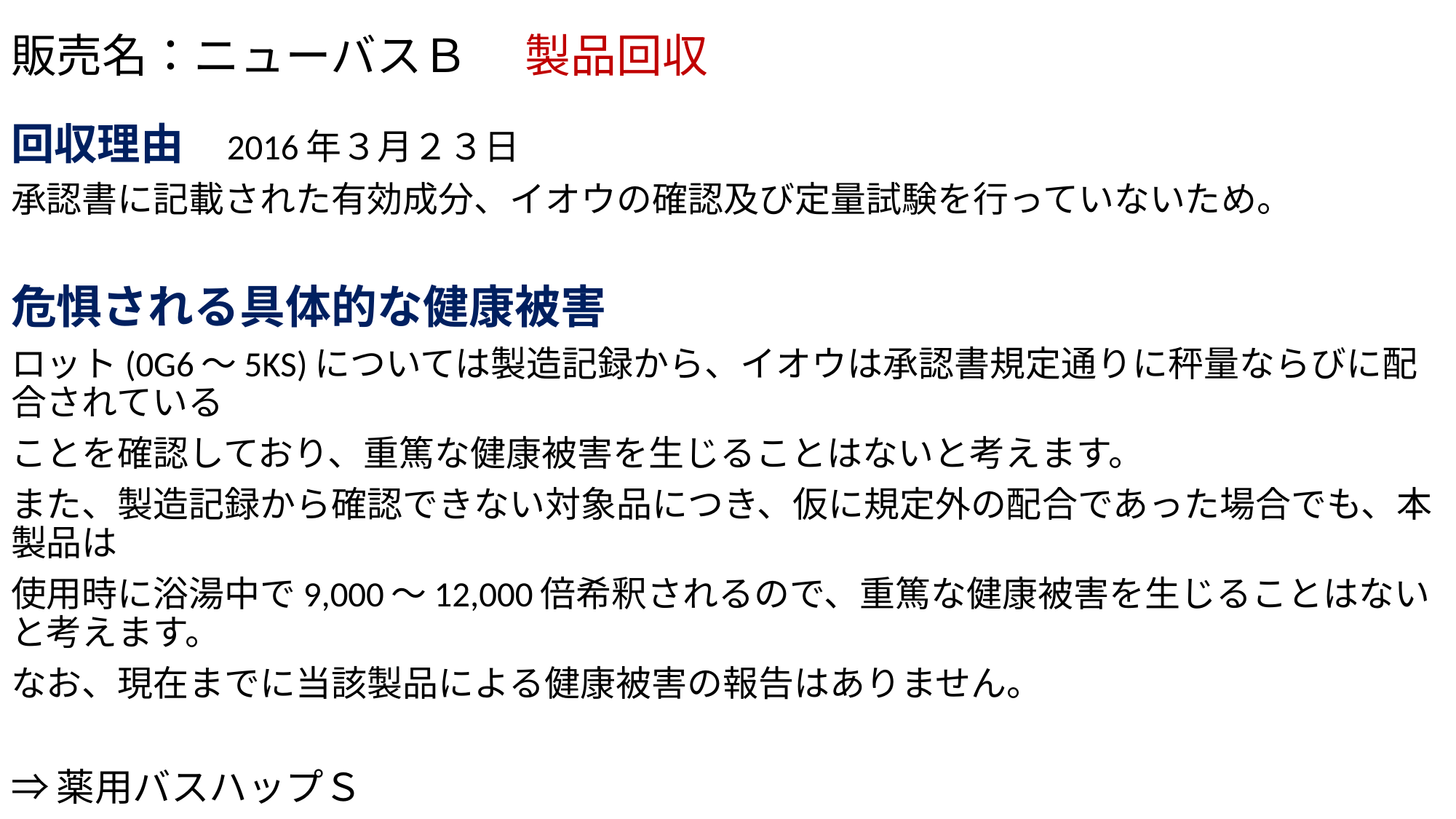

# 販売名：ニューバスＢ 　製品回収
回収理由　2016年３月２３日
承認書に記載された有効成分、イオウの確認及び定量試験を行っていないため。

危惧される具体的な健康被害
ロット(0G6～5KS)については製造記録から、イオウは承認書規定通りに秤量ならびに配合されている
ことを確認しており、重篤な健康被害を生じることはないと考えます。
また、製造記録から確認できない対象品につき、仮に規定外の配合であった場合でも、本製品は
使用時に浴湯中で9,000～12,000倍希釈されるので、重篤な健康被害を生じることはないと考えます。
なお、現在までに当該製品による健康被害の報告はありません。

⇒薬用バスハップＳ